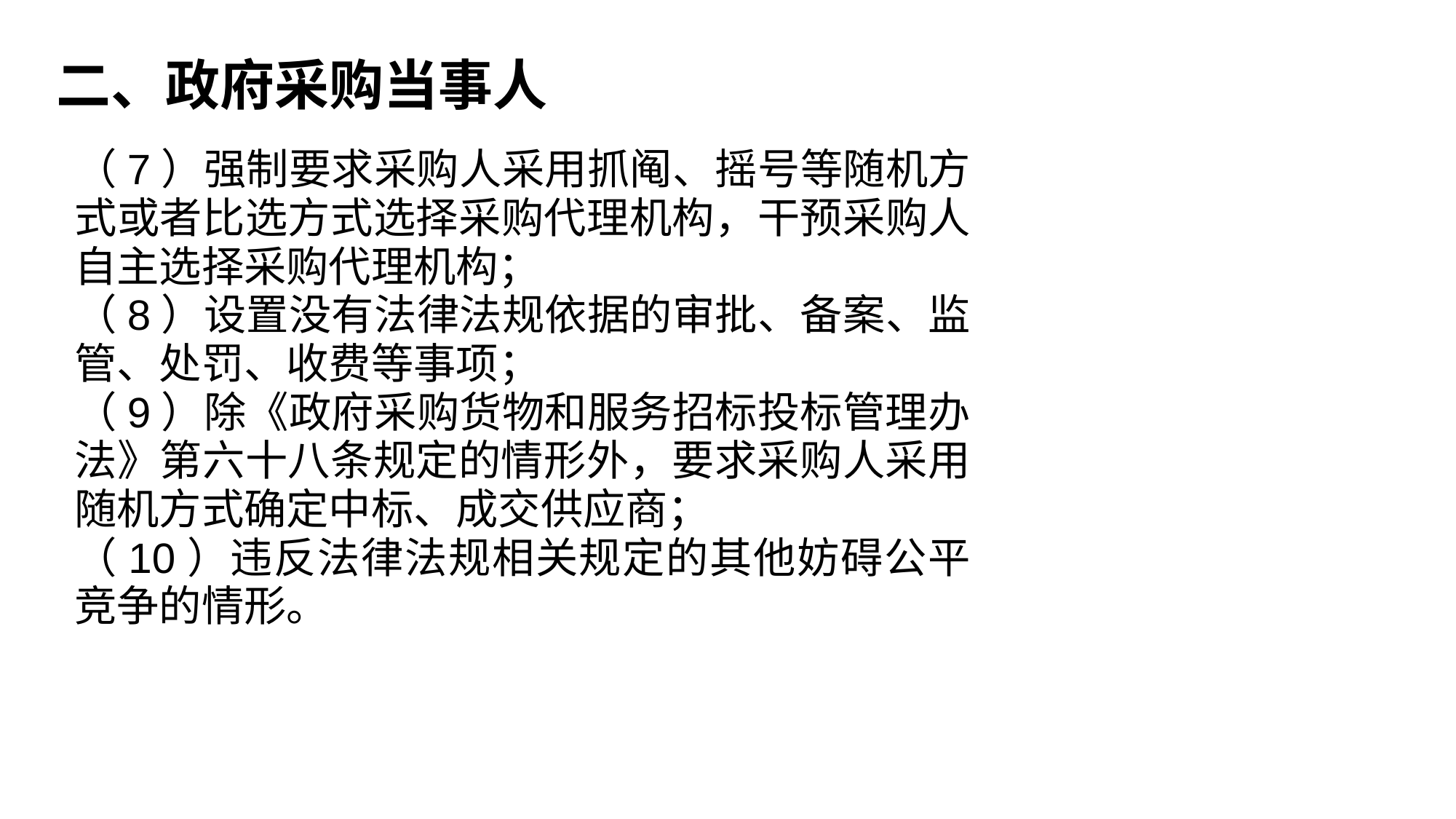

二、政府采购当事人
（7）强制要求采购人采用抓阄、摇号等随机方式或者比选方式选择采购代理机构，干预采购人自主选择采购代理机构；
（8）设置没有法律法规依据的审批、备案、监管、处罚、收费等事项；
（9）除《政府采购货物和服务招标投标管理办法》第六十八条规定的情形外，要求采购人采用随机方式确定中标、成交供应商；
（10）违反法律法规相关规定的其他妨碍公平竞争的情形。